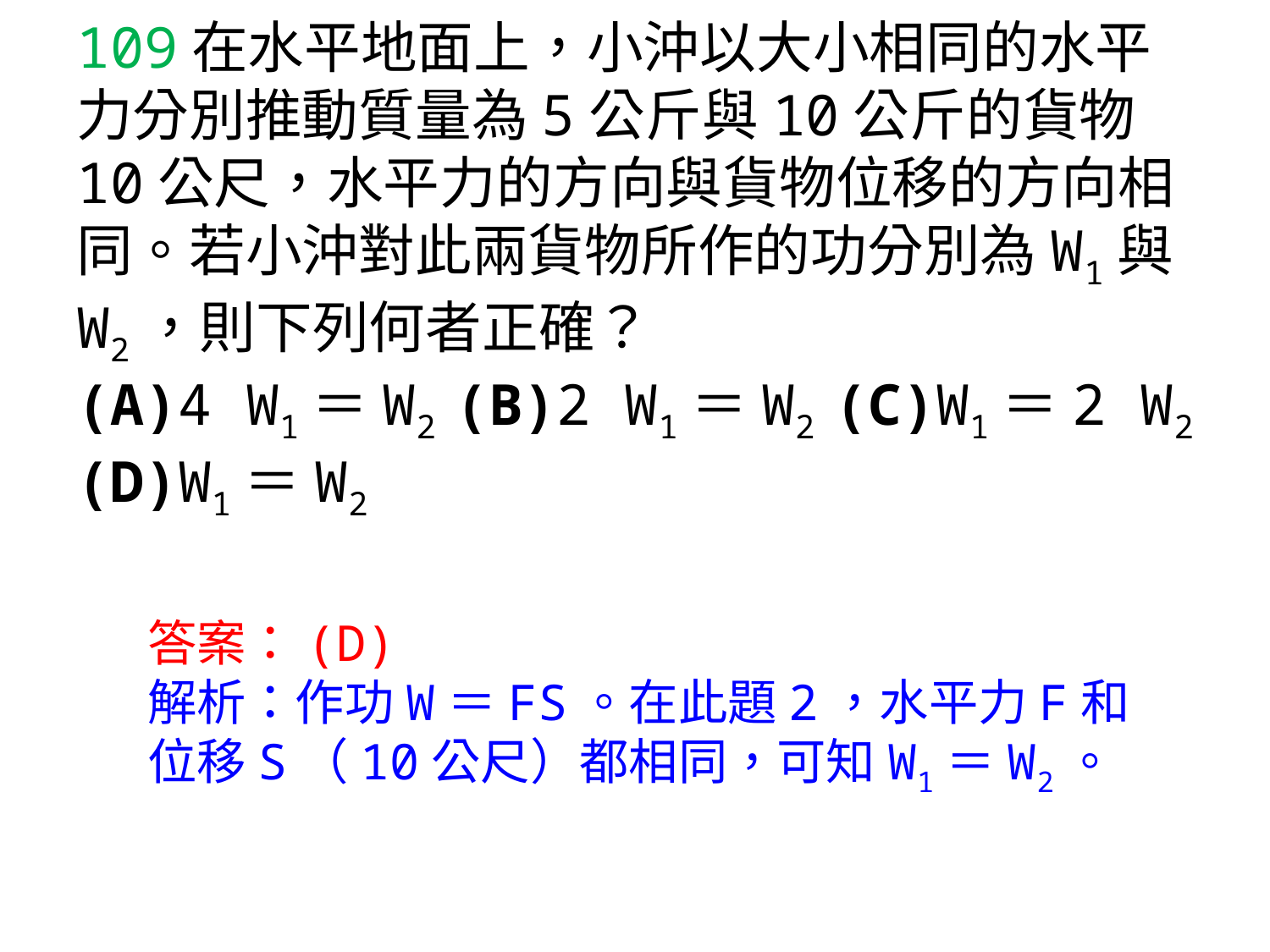

# 109在水平地面上，小沖以大小相同的水平力分別推動質量為5公斤與10公斤的貨物10公尺，水平力的方向與貨物位移的方向相同。若小沖對此兩貨物所作的功分別為W1與W2，則下列何者正確？ (A)4 W1＝W2 (B)2 W1＝W2 (C)W1＝2 W2 (D)W1＝W2
答案：(D)
解析：作功W＝FS。在此題2，水平力F和位移S（10公尺）都相同，可知W1＝W2。